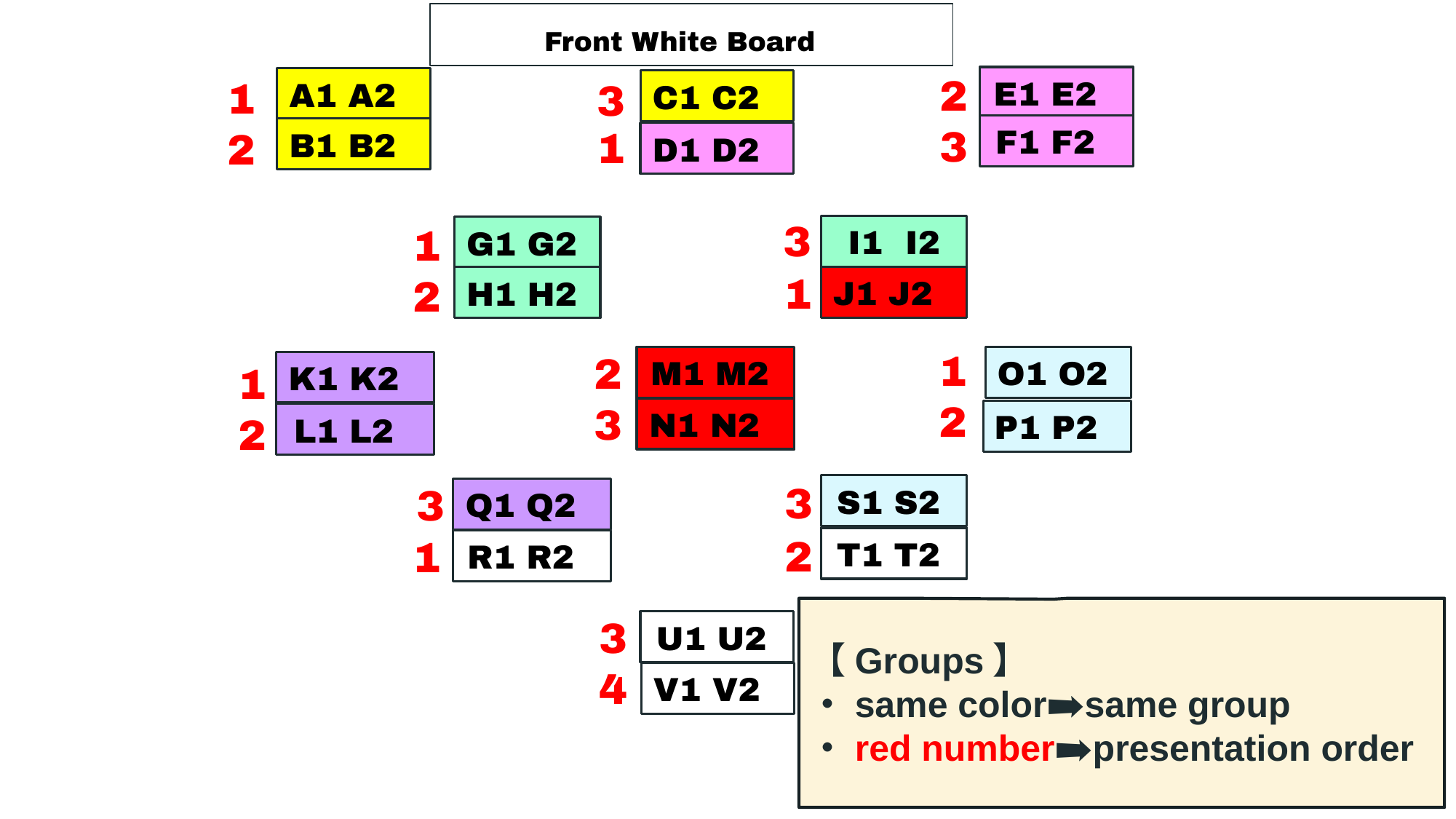

Front White Board
2
3
1
2
E1 E2
A1 A2
3
C1 C2
1
F1 F2
B1 B2
D1 D2
3
1
2
 I1  I2
G1 G2
1
J1 J2
H1 H2
1
2
2
3
O1 O2
M1 M2
1
2
K1 K2
N1 N2
P1 P2
L1 L2
3
3
S1 S2
Q1 Q2
2
1
T1 T2
R1 R2
【Groups】
・same color➡same group
・red number➡presentation order
3
4
U1 U2
V1 V2